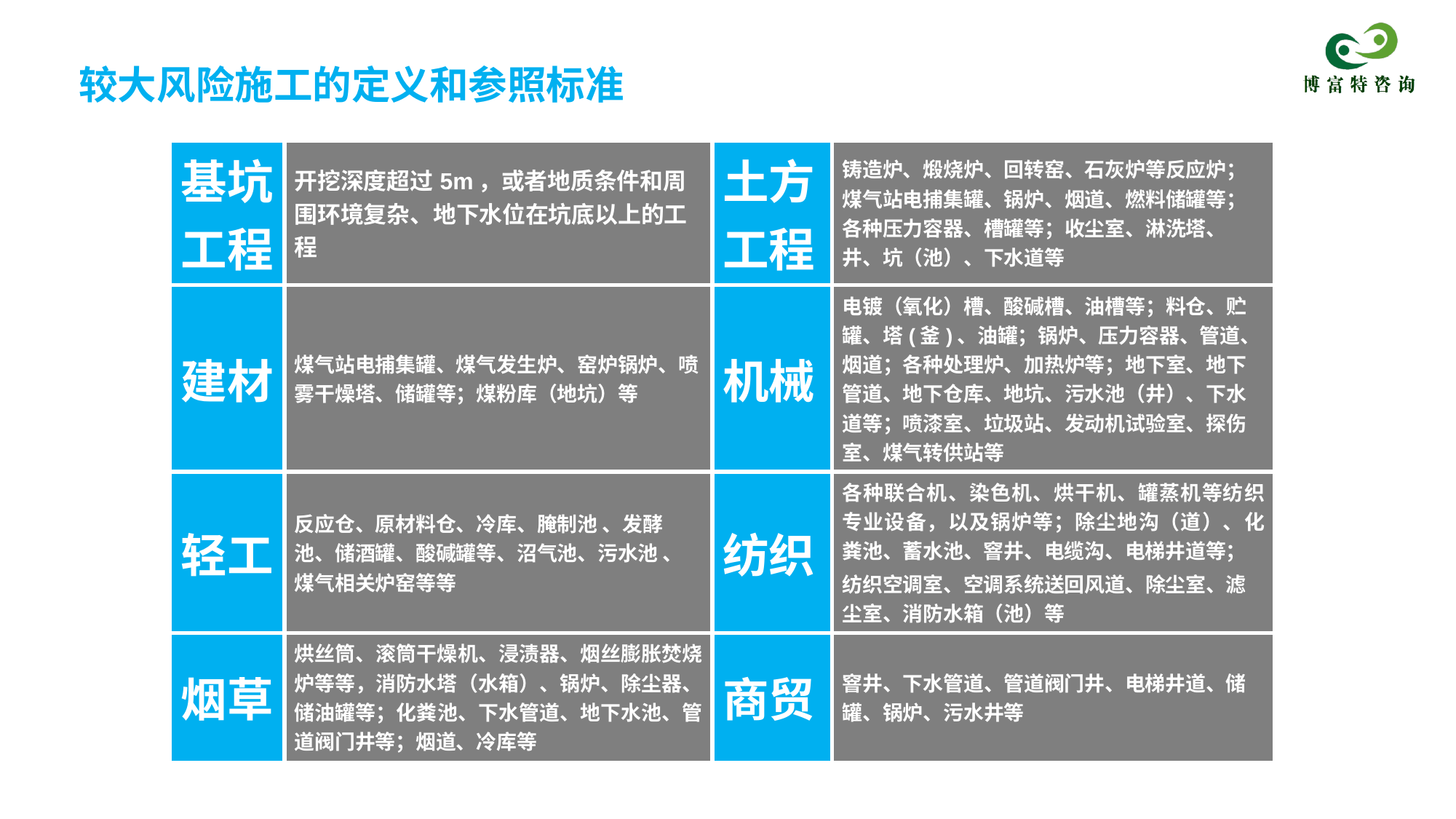

# 较大风险施工的定义和参照标准
| 基坑工程 | 开挖深度超过5m，或者地质条件和周围环境复杂、地下水位在坑底以上的工程 | 土方工程 | 铸造炉、煅烧炉、回转窑、石灰炉等反应炉；煤气站电捕集罐、锅炉、烟道、燃料储罐等；各种压力容器、槽罐等；收尘室、淋洗塔、井、坑（池）、下水道等 |
| --- | --- | --- | --- |
| 建材 | 煤气站电捕集罐、煤气发生炉、窑炉锅炉、喷雾干燥塔、储罐等；煤粉库（地坑）等 | 机械 | 电镀（氧化）槽、酸碱槽、油槽等；料仓、贮罐、塔(釜)、油罐；锅炉、压力容器、管道、烟道；各种处理炉、加热炉等；地下室、地下管道、地下仓库、地坑、污水池（井）、下水道等；喷漆室、垃圾站、发动机试验室、探伤室、煤气转供站等 |
| 轻工 | 反应仓、原材料仓、冷库、腌制池 、发酵池、储酒罐、酸碱罐等、沼气池、污水池 、煤气相关炉窑等等 | 纺织 | 各种联合机、染色机、烘干机、罐蒸机等纺织专业设备，以及锅炉等；除尘地沟（道）、化粪池、蓄水池、窨井、电缆沟、电梯井道等； 纺织空调室、空调系统送回风道、除尘室、滤尘室、消防水箱（池）等 |
| 烟草 | 烘丝筒、滚筒干燥机、浸渍器、烟丝膨胀焚烧炉等等，消防水塔（水箱）、锅炉、除尘器、储油罐等；化粪池、下水管道、地下水池、管道阀门井等；烟道、冷库等 | 商贸 | 窨井、下水管道、管道阀门井、电梯井道、储罐、锅炉、污水井等 |